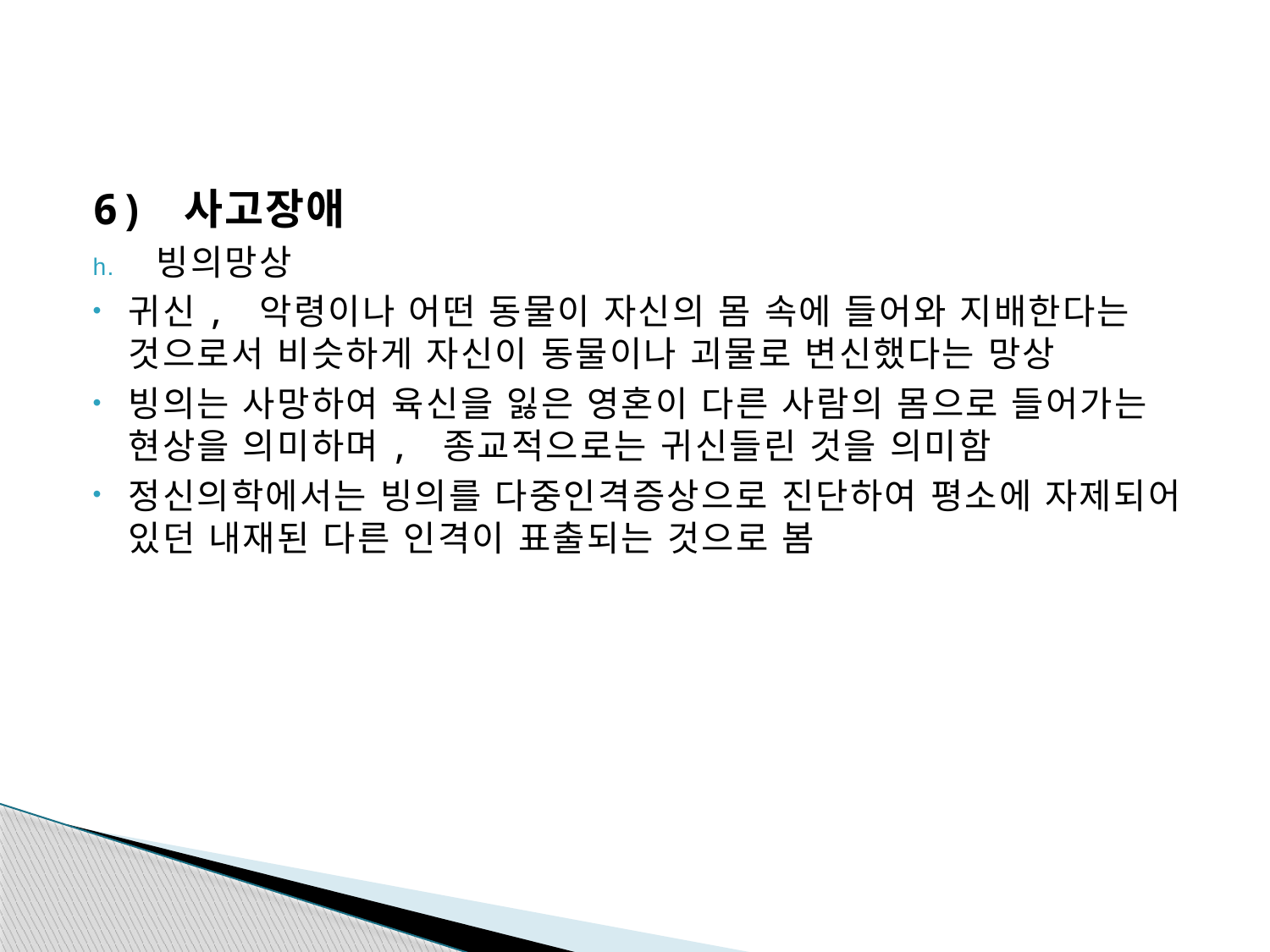

#
6) 사고장애
빙의망상
귀신, 악령이나 어떤 동물이 자신의 몸 속에 들어와 지배한다는 것으로서 비슷하게 자신이 동물이나 괴물로 변신했다는 망상
빙의는 사망하여 육신을 잃은 영혼이 다른 사람의 몸으로 들어가는 현상을 의미하며, 종교적으로는 귀신들린 것을 의미함
정신의학에서는 빙의를 다중인격증상으로 진단하여 평소에 자제되어 있던 내재된 다른 인격이 표출되는 것으로 봄